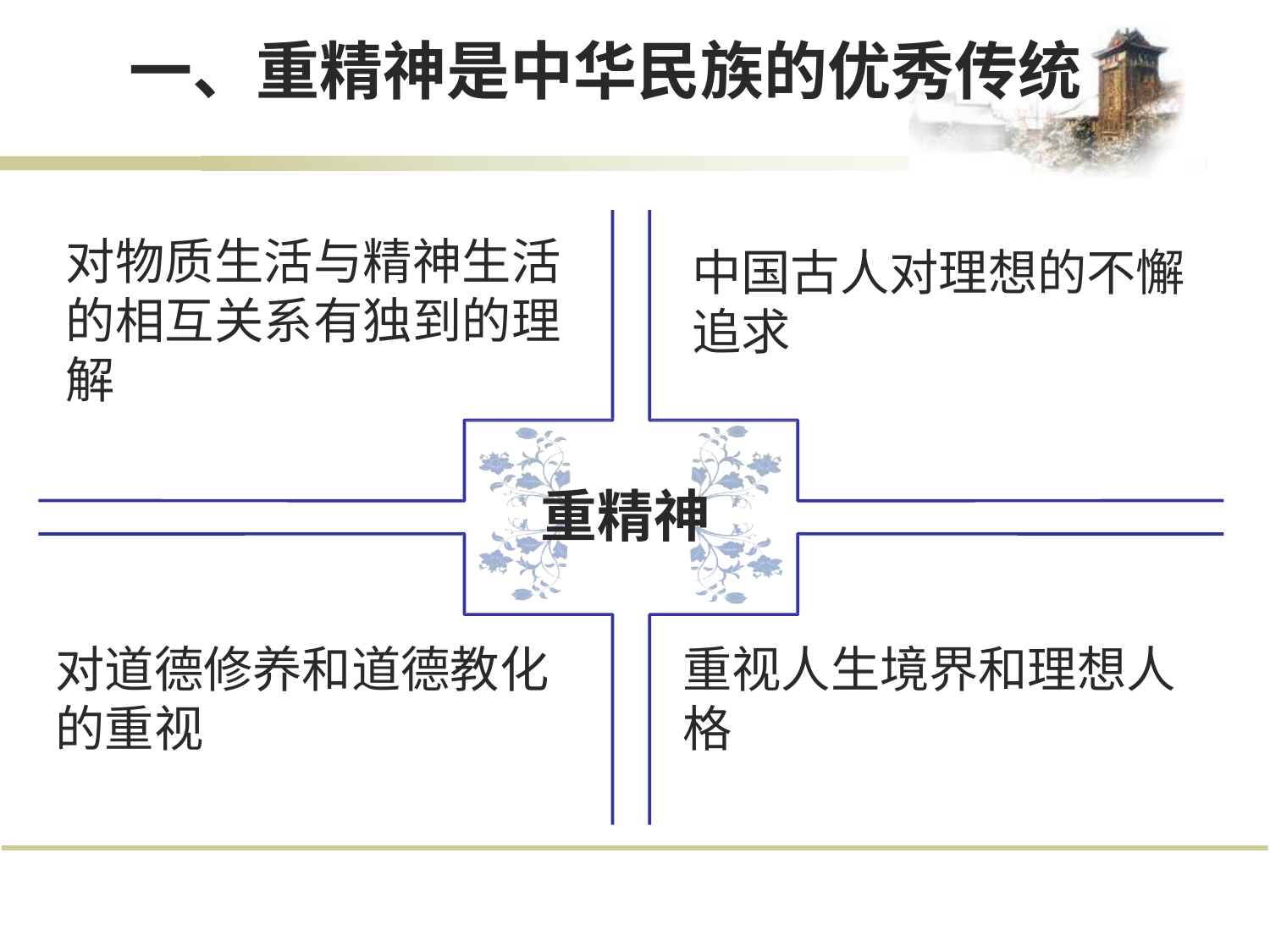

# 一、重精神是中华民族的优秀传统
对物质生活与精神生活 的相互关系有独到的理 解
中国古人对理想的不懈 追求
重精神
对道德修养和道德教化 的重视
重视人生境界和理想人 格